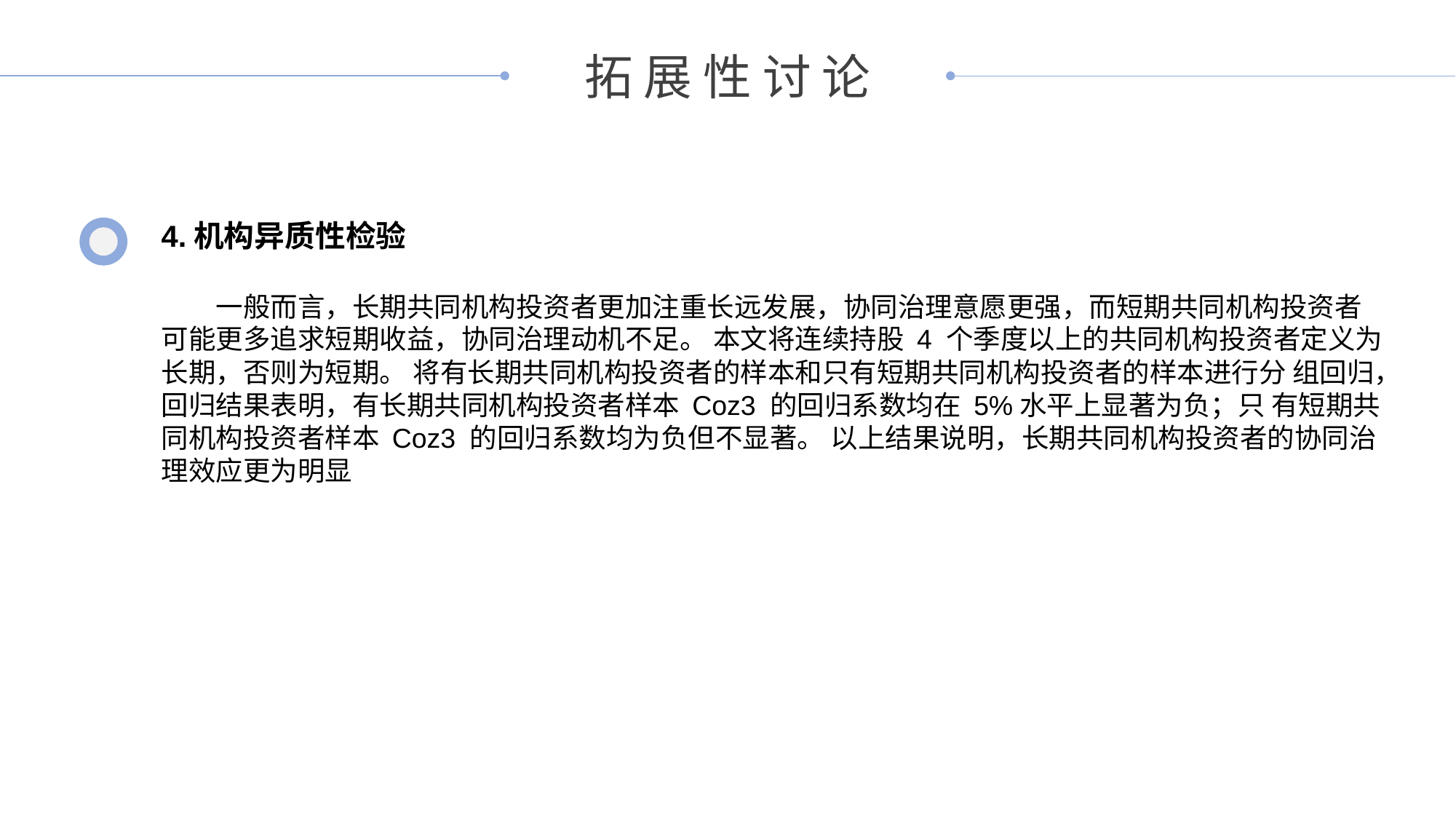

拓 展 性 讨 论
4.机构异质性检验

一般而言，长期共同机构投资者更加注重长远发展，协同治理意愿更强，而短期共同机构投资者可能更多追求短期收益，协同治理动机不足。 本文将连续持股 4 个季度以上的共同机构投资者定义为长期，否则为短期。 将有长期共同机构投资者的样本和只有短期共同机构投资者的样本进行分 组回归，回归结果表明，有长期共同机构投资者样本 Coz3 的回归系数均在 5%水平上显著为负；只 有短期共同机构投资者样本 Coz3 的回归系数均为负但不显著。 以上结果说明，长期共同机构投资者的协同治理效应更为明显